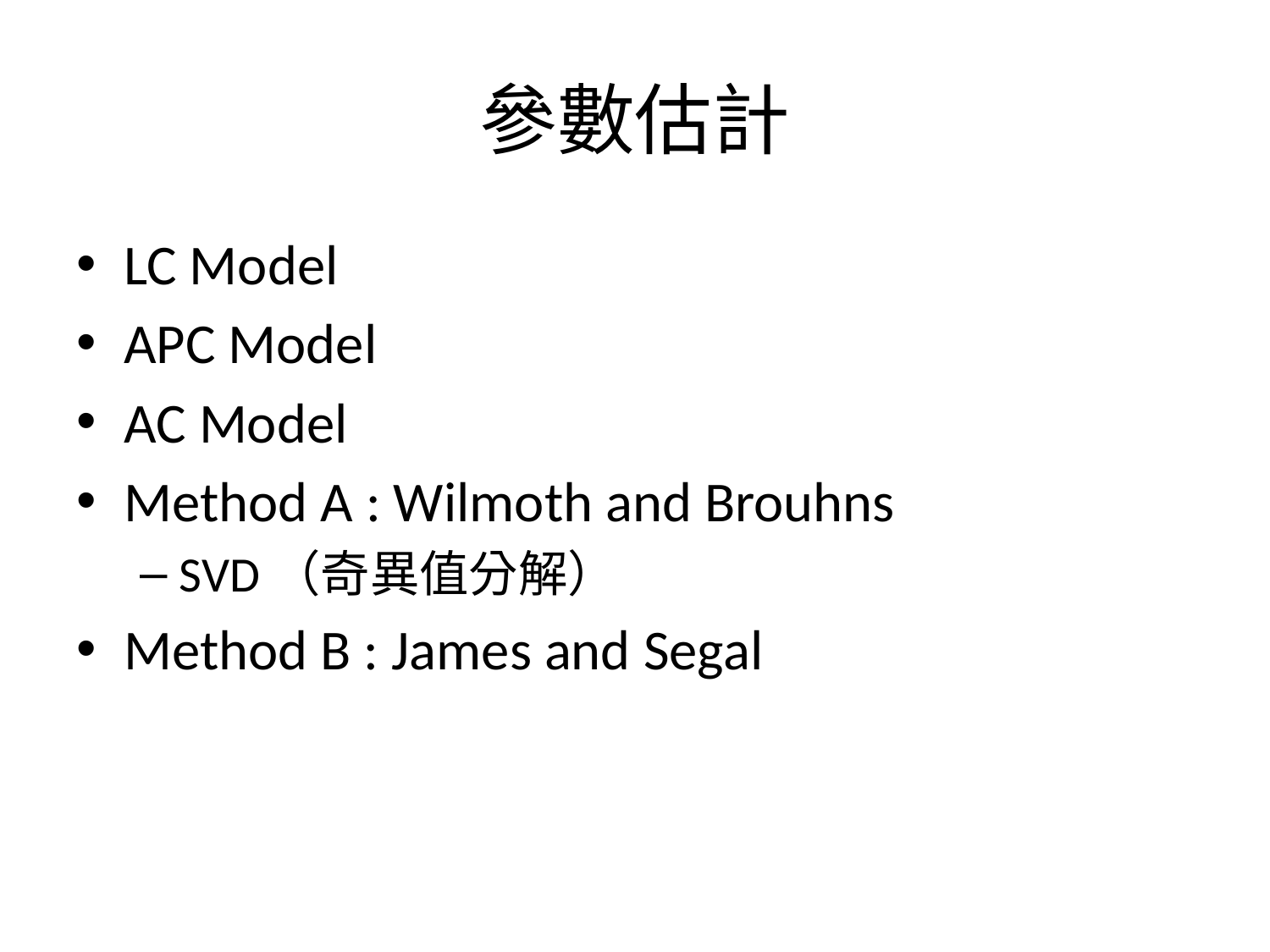

# 參數估計
LC Model
APC Model
AC Model
Method A : Wilmoth and Brouhns
SVD（奇異值分解）
Method B : James and Segal